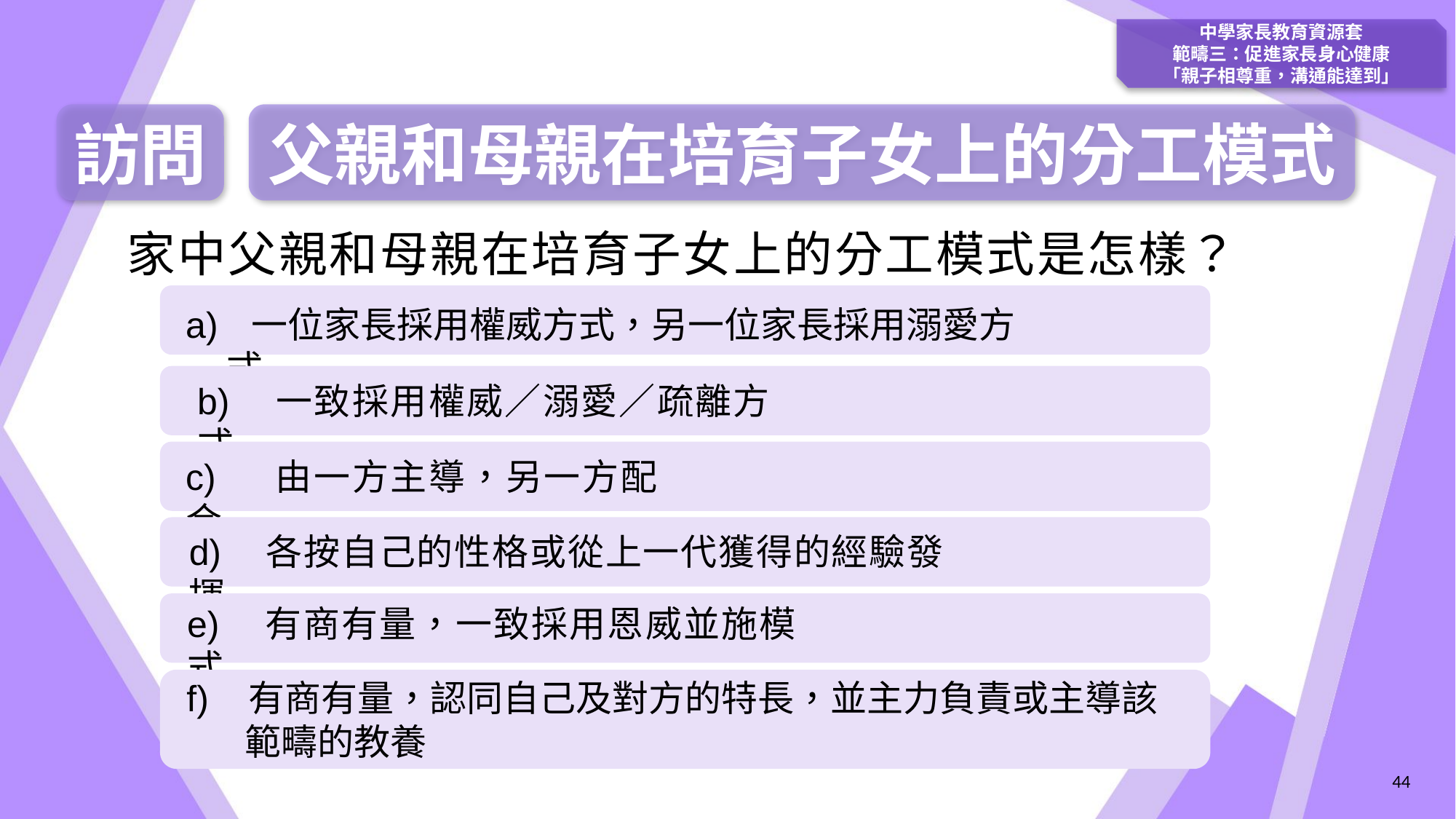

中學家長教育資源套
範疇三：促進家長身心健康
「親子相尊重，溝通能達到」
訪問
父親和母親在培育子女上的分工模式
家中父親和母親在培育子女上的分工模式是怎樣？

  一位家長採用權威方式，另一位家長採用溺愛方式

b)   一致採用權威／溺愛／疏離方式

c)    由一方主導，另一方配合

d)   各按自己的性格或從上一代獲得的經驗發揮

e)   有商有量，一致採用恩威並施模式
f)   有商有量，認同自己及對方的特長，並主力負責或主導該
      範疇的教養
44